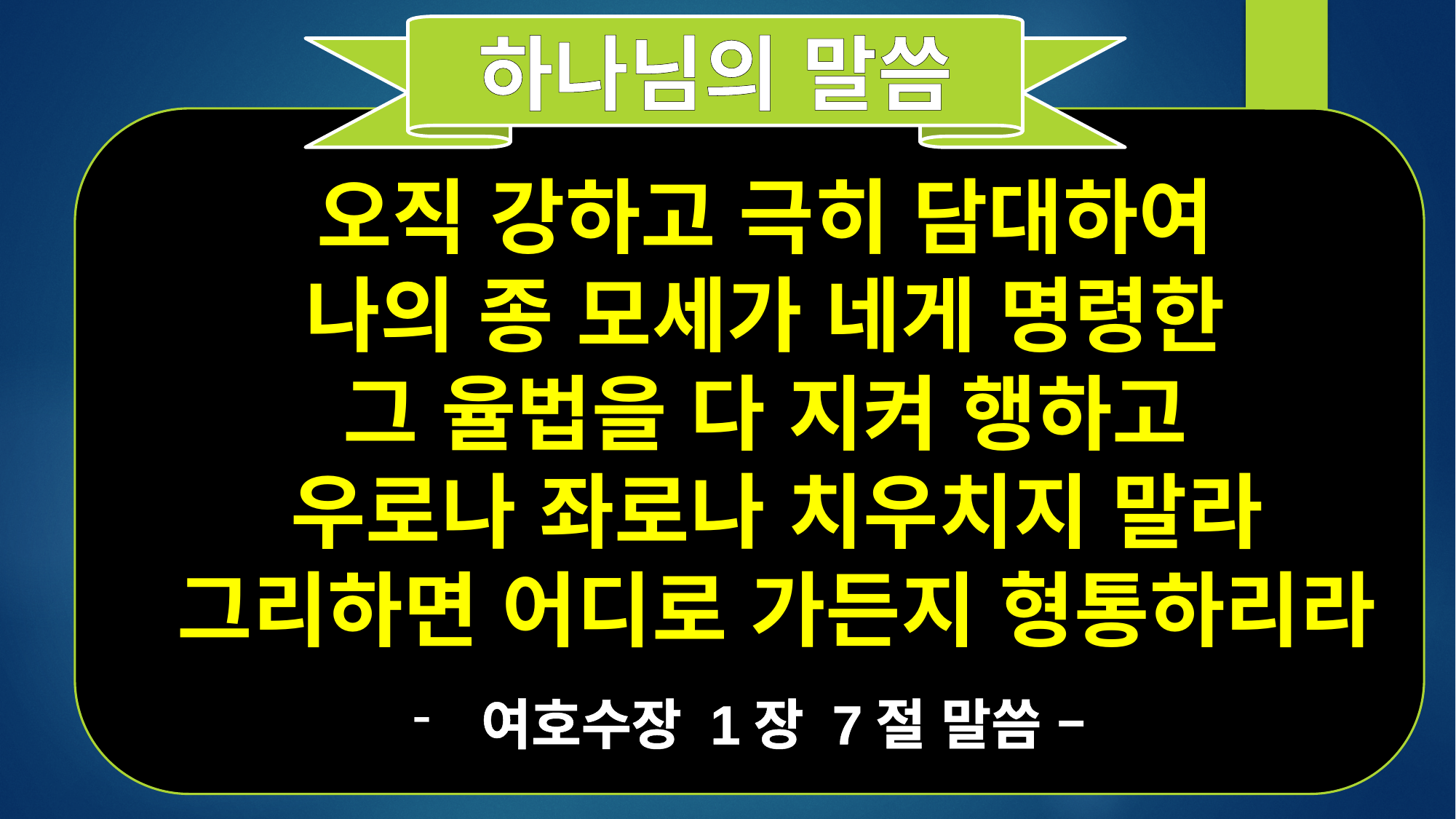

하나님의 말씀

오직 강하고 극히 담대하여
나의 종 모세가 네게 명령한
그 율법을 다 지켜 행하고
우로나 좌로나 치우치지 말라
그리하면 어디로 가든지 형통하리라

여호수장 1장 7절 말씀 –